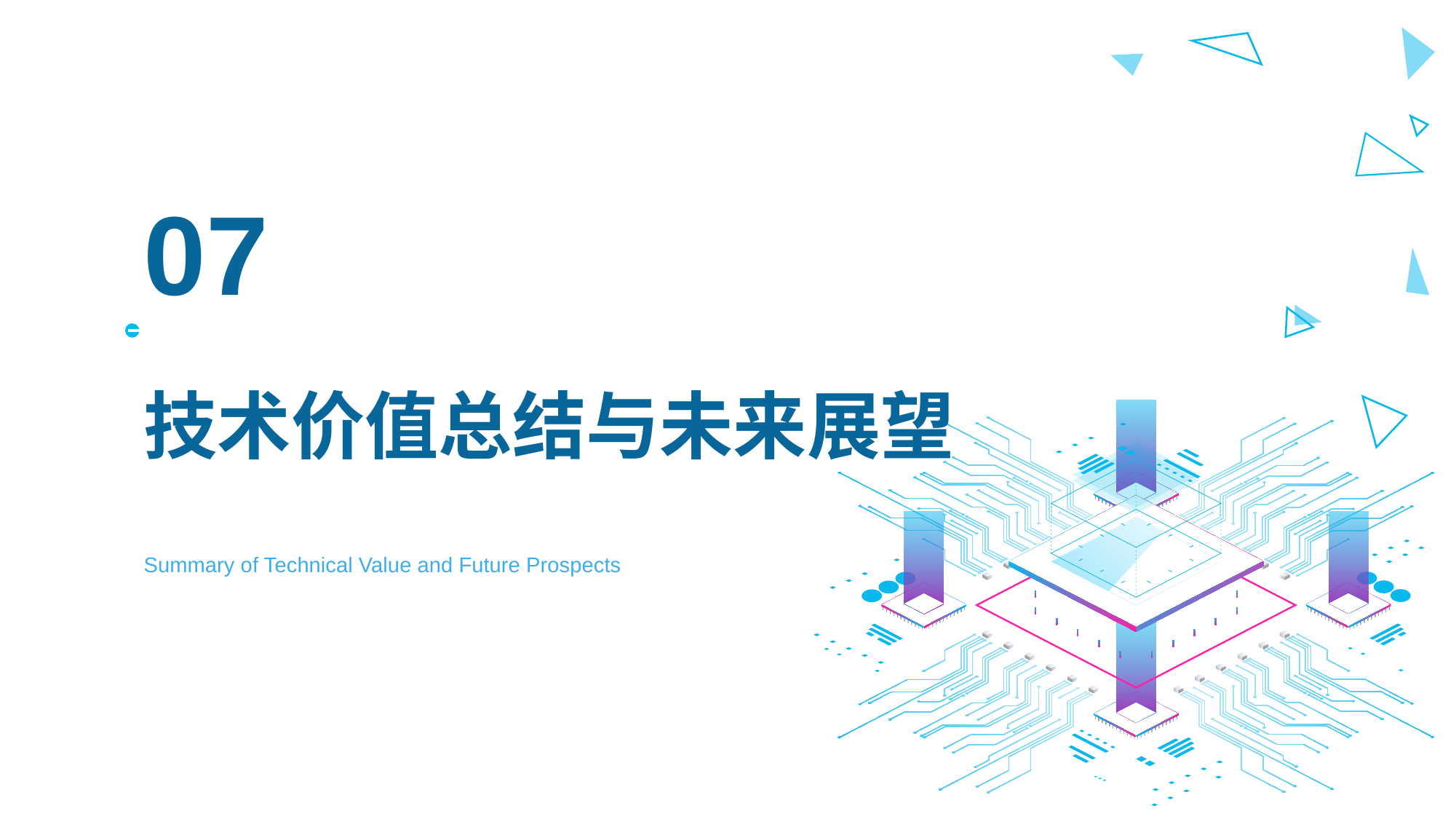

07

技术价值总结与未来展望

Summary of Technical Value and Future Prospects